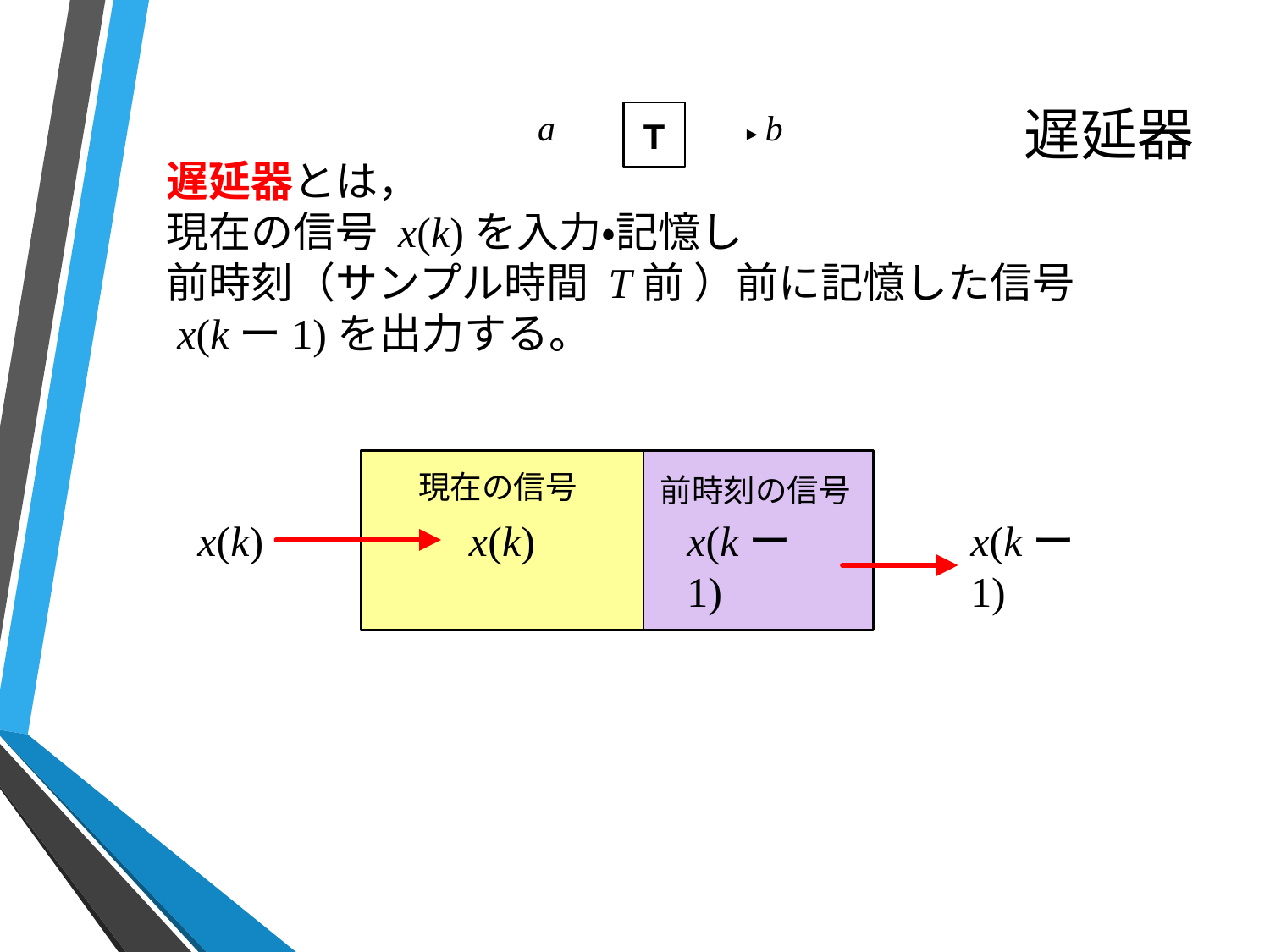

# 遅延器
a
b
T
遅延器とは，
現在の信号 x(k)を入力・記憶し
前時刻（サンプル時間 T前 ）前に記憶した信号
 x(kー1)を出力する。

現在の信号
前時刻の信号
x(kー1)
x(k)
x(k)
x(kー1)